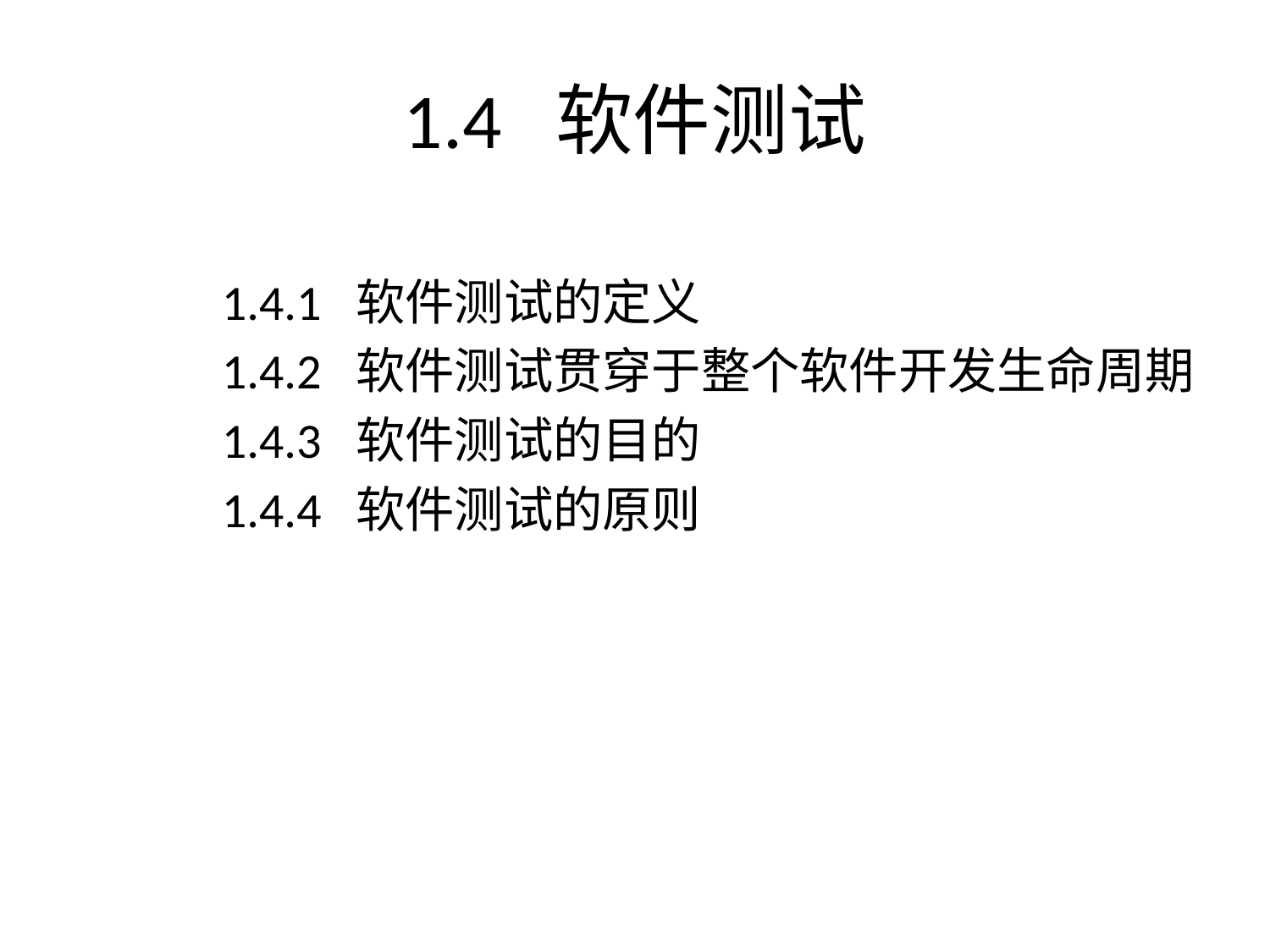

# 1.4  软件测试
1.4.1  软件测试的定义
1.4.2  软件测试贯穿于整个软件开发生命周期
1.4.3  软件测试的目的
1.4.4  软件测试的原则